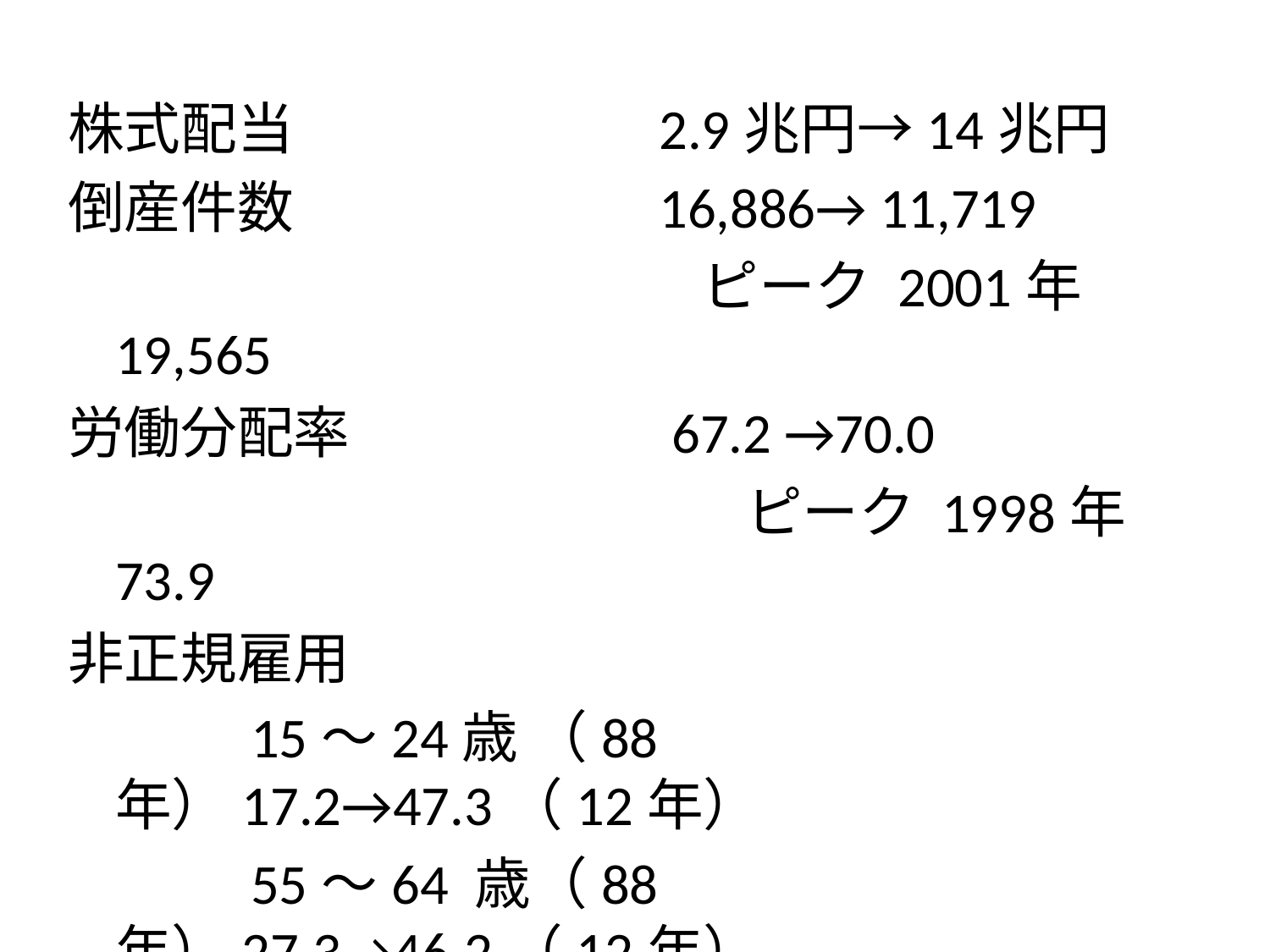

株式配当 　　　　　　2.9兆円→14兆円
倒産件数 　　　　　　16,886→ 11,719
　　　　　　　　　　　 ピーク 2001年 19,565
労働分配率 　　　　　 67.2 →70.0
　　　　　　　　　　　　ピーク 1998年 73.9
非正規雇用
　　　15〜24歳 （88年）17.2→47.3（12年）
　　　55〜64 歳（88年）27.3→46.2（12年）